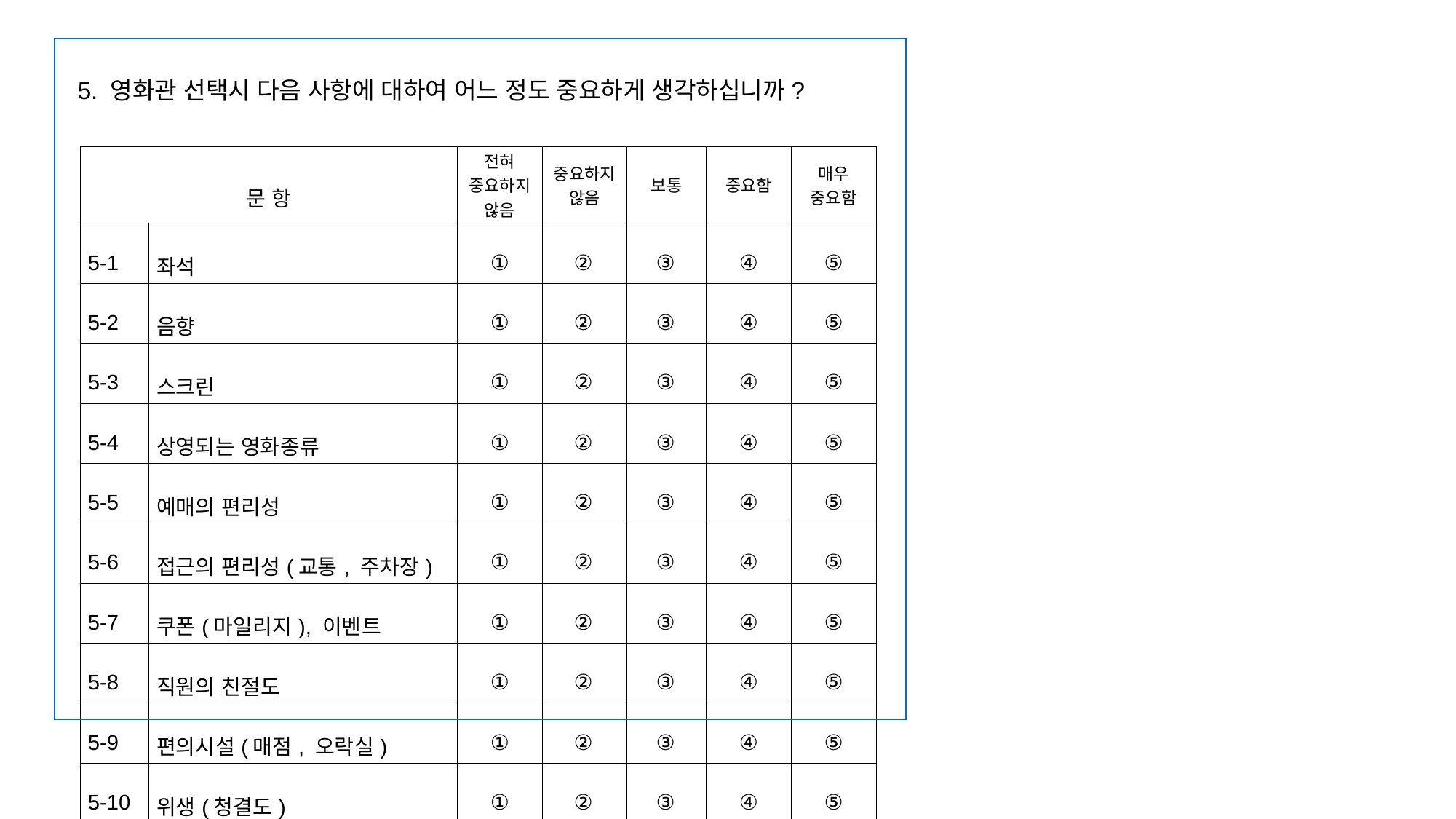

5. 영화관 선택시 다음 사항에 대하여 어느 정도 중요하게 생각하십니까?
| 문 항 |  | 전혀 중요하지않음 | 중요하지않음 | 보통 | 중요함 | 매우 중요함 |
| --- | --- | --- | --- | --- | --- | --- |
| 5-1 | 좌석 | ① | ② | ③ | ④ | ⑤ |
| 5-2 | 음향 | ① | ② | ③ | ④ | ⑤ |
| 5-3 | 스크린 | ① | ② | ③ | ④ | ⑤ |
| 5-4 | 상영되는 영화종류 | ① | ② | ③ | ④ | ⑤ |
| 5-5 | 예매의 편리성 | ① | ② | ③ | ④ | ⑤ |
| 5-6 | 접근의 편리성(교통, 주차장) | ① | ② | ③ | ④ | ⑤ |
| 5-7 | 쿠폰(마일리지), 이벤트 | ① | ② | ③ | ④ | ⑤ |
| 5-8 | 직원의 친절도 | ① | ② | ③ | ④ | ⑤ |
| 5-9 | 편의시설(매점, 오락실) | ① | ② | ③ | ④ | ⑤ |
| 5-10 | 위생(청결도) | ① | ② | ③ | ④ | ⑤ |
| 5-11 | 브랜드(신뢰성, 이미지) | ① | ② | ③ | ④ | ⑤ |